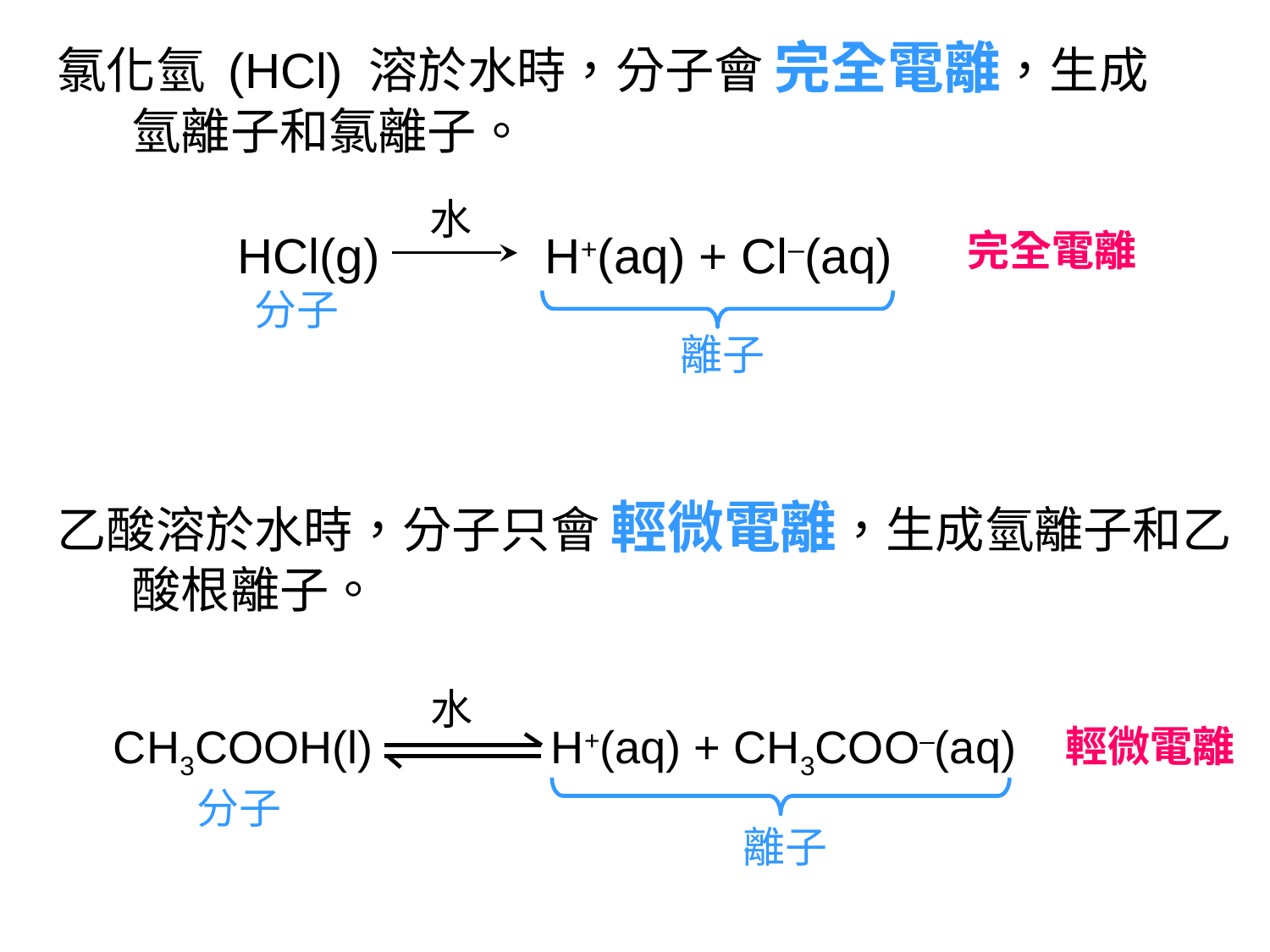

氯化氫 (HCl) 溶於水時，分子會 完全電離，生成氫離子和氯離子。

水
HCl(g)            H+(aq) + Cl–(aq)
完全電離
分子
離子
乙酸溶於水時，分子只會 輕微電離，生成氫離子和乙酸根離子。

水
CH3COOH(l)              H+(aq) + CH3COO–(aq)
輕微電離
分子
離子